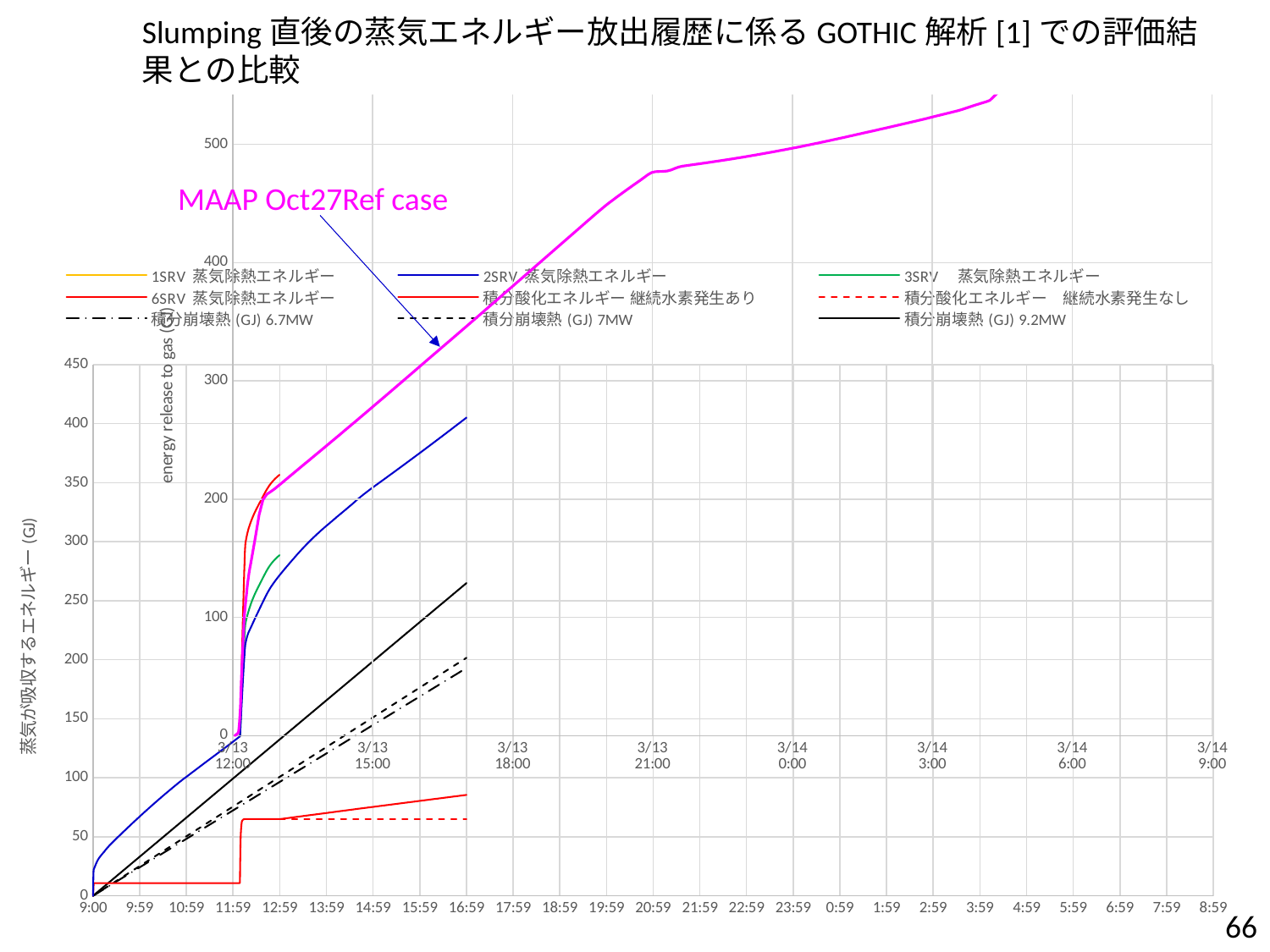

### Chart:

| Category | integ QGCR |
|---|---|
Slumping直後の蒸気エネルギー放出履歴に係るGOTHIC解析[1]での評価結果との比較
MAAP Oct27Ref case

### Chart

| Category |  |  |  |  |  |  | 積分崩壊熱(GJ) 6.7MW | 積分崩壊熱(GJ) 7MW | 積分崩壊熱(GJ) 9.2MW |
|---|---|---|---|---|---|---|---|---|---|
66